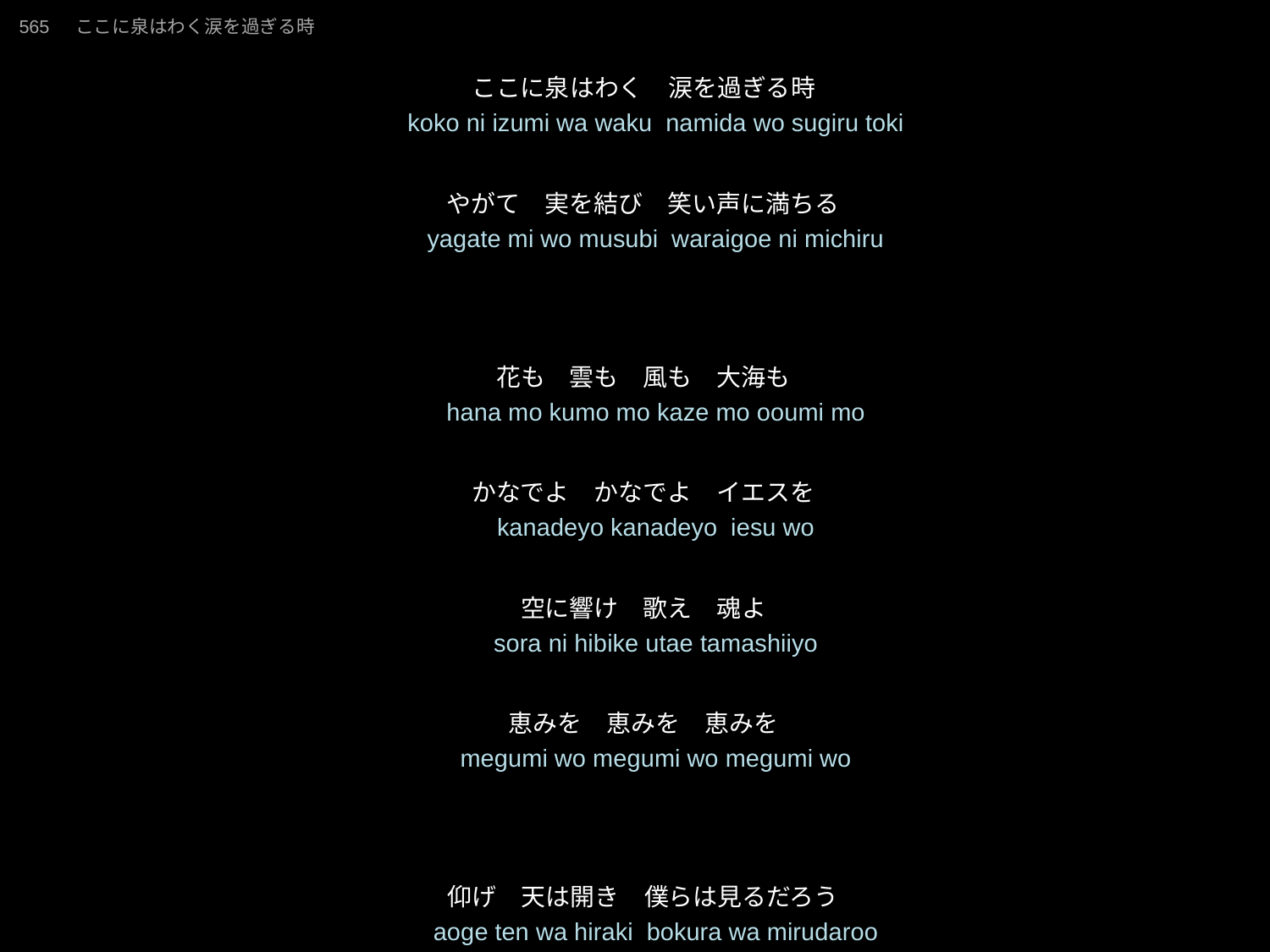

221023-Yoshiya-pp.ppt
ここにいずみはわくなみだをつぎるとき
565　ここに泉はわく涙を過ぎる時
★W
ここに泉はわく　涙を過ぎる時

やがて　実を結び　笑い声に満ちる

花も　雲も　風も　大海も

かなでよ　かなでよ　イエスを

空に響け　歌え　魂よ

恵みを　恵みを　恵みを

仰げ　天は開き　僕らは見るだろう

やがて花は咲き　栄光の主が来られる
★４
koko ni izumi wa waku  namida wo sugiru toki

yagate mi wo musubi  waraigoe ni michiru

hana mo kumo mo kaze mo ooumi mo

kanadeyo kanadeyo  iesu wo

sora ni hibike utae tamashiiyo

megumi wo megumi wo megumi wo

aoge ten wa hiraki  bokura wa mirudaroo

yagate hana wa saki eikoo no Shu ga korareru